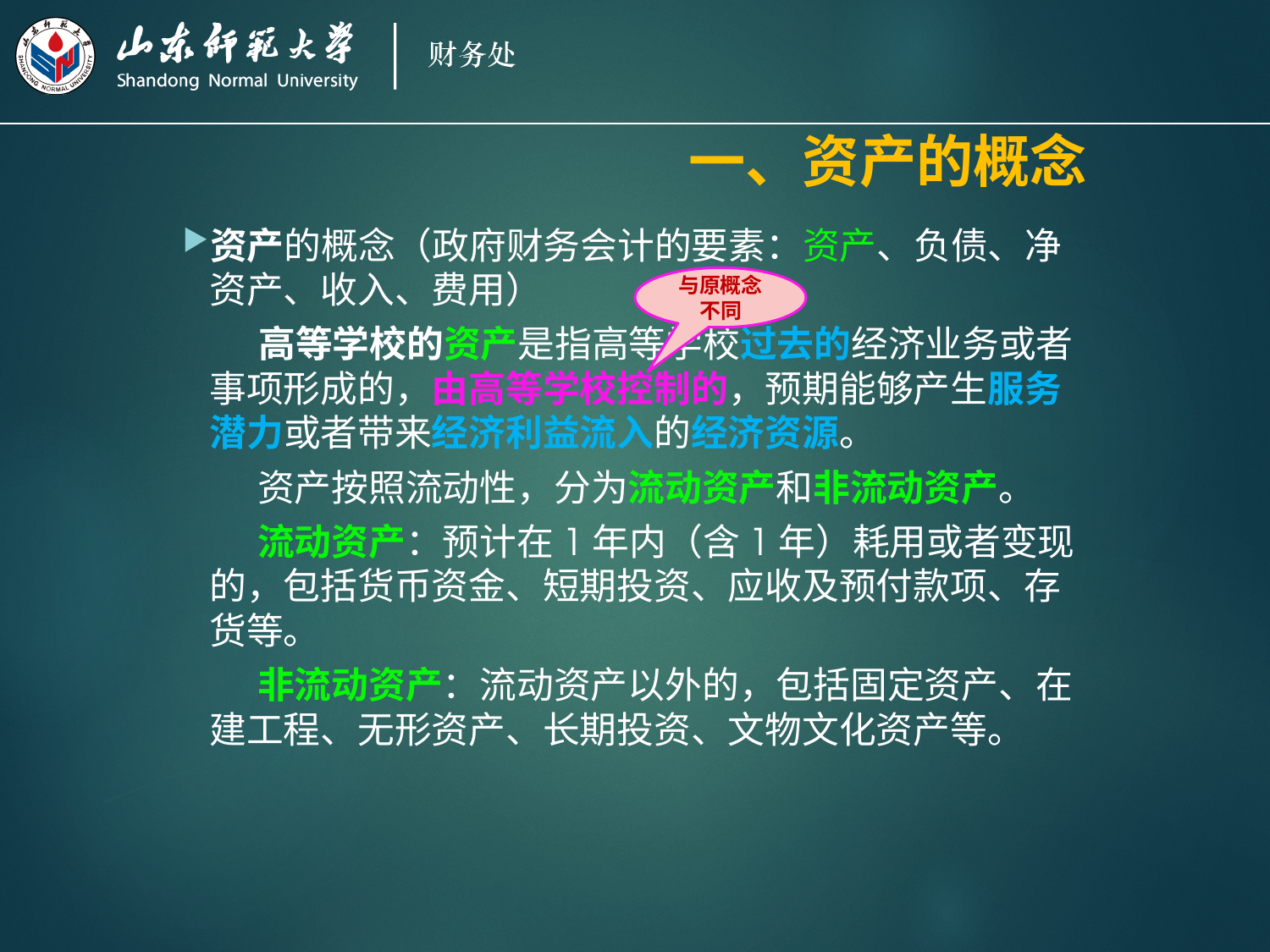

# 一、资产的概念
资产的概念（政府财务会计的要素：资产、负债、净资产、收入、费用）
        高等学校的资产是指高等学校过去的经济业务或者事项形成的，由高等学校控制的，预期能够产生服务潜力或者带来经济利益流入的经济资源。
        资产按照流动性，分为流动资产和非流动资产。
        流动资产：预计在1年内（含1年）耗用或者变现的，包括货币资金、短期投资、应收及预付款项、存货等。
        非流动资产：流动资产以外的，包括固定资产、在建工程、无形资产、长期投资、文物文化资产等。

与原概念不同